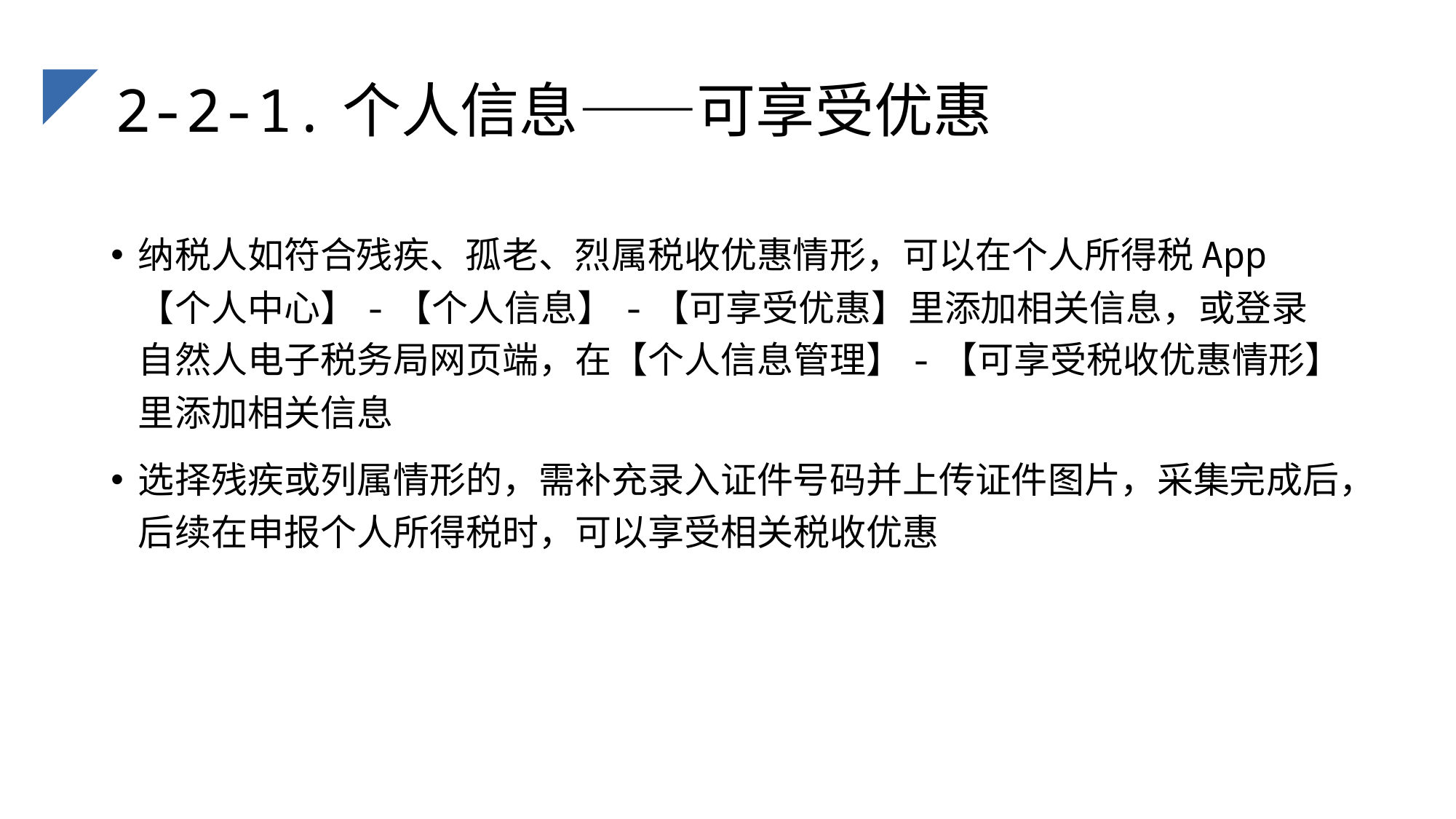

# 2-2-1.个人信息——可享受优惠
纳税人如符合残疾、孤老、烈属税收优惠情形，可以在个人所得税App【个人中心】-【个人信息】-【可享受优惠】里添加相关信息，或登录自然人电子税务局网页端，在【个人信息管理】-【可享受税收优惠情形】里添加相关信息
选择残疾或列属情形的，需补充录入证件号码并上传证件图片，采集完成后，后续在申报个人所得税时，可以享受相关税收优惠